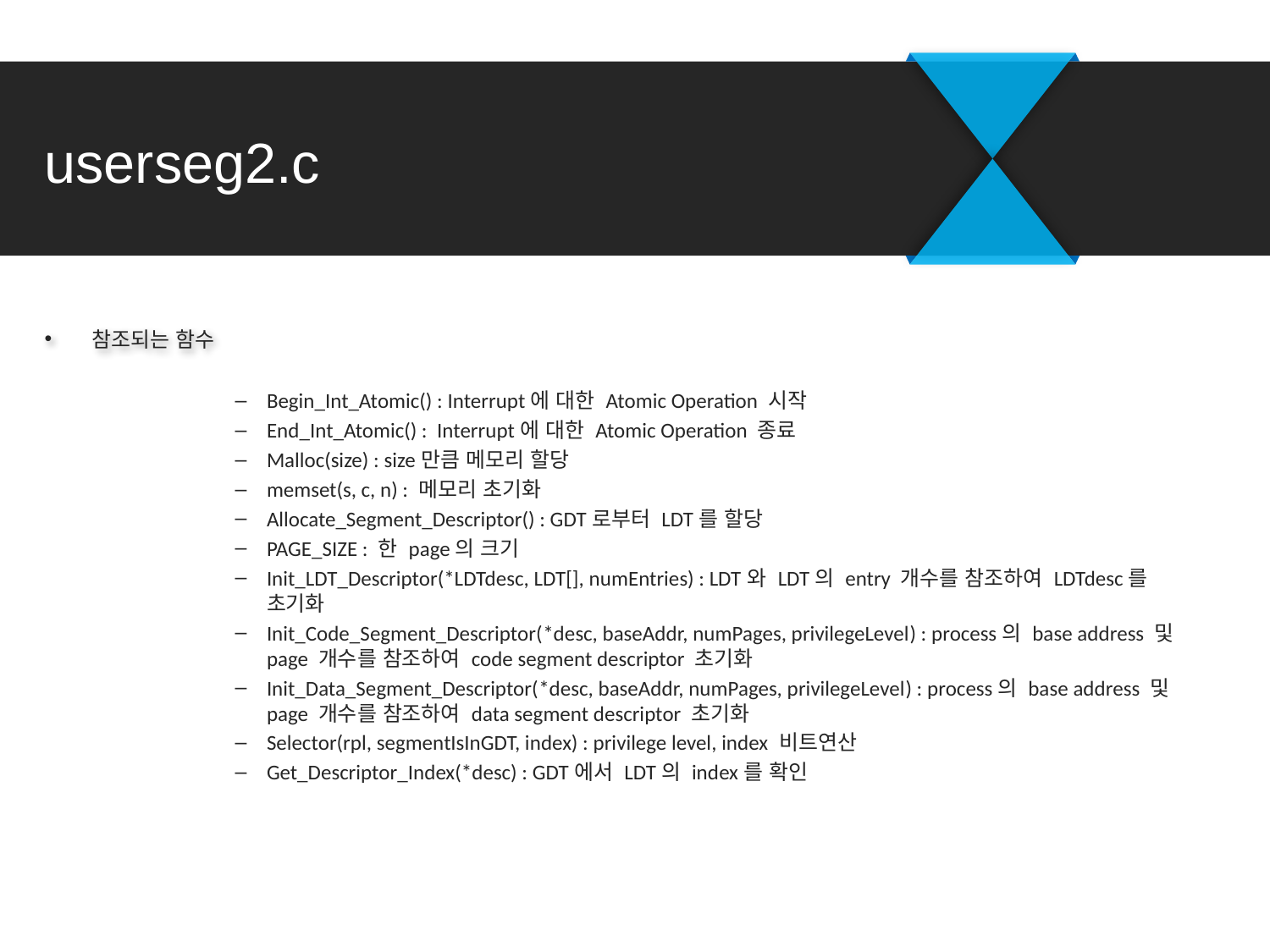

# userseg2.c
참조되는 함수
Begin_Int_Atomic() : Interrupt에 대한 Atomic Operation 시작
End_Int_Atomic() :  Interrupt에 대한 Atomic Operation 종료
Malloc(size) : size만큼 메모리 할당
memset(s, c, n) : 메모리 초기화
Allocate_Segment_Descriptor() : GDT로부터 LDT를 할당
PAGE_SIZE : 한 page의 크기
Init_LDT_Descriptor(*LDTdesc, LDT[], numEntries) : LDT와 LDT의 entry 개수를 참조하여 LDTdesc를 초기화
Init_Code_Segment_Descriptor(*desc, baseAddr, numPages, privilegeLevel) : process의 base address 및 page 개수를 참조하여 code segment descriptor 초기화
Init_Data_Segment_Descriptor(*desc, baseAddr, numPages, privilegeLevel) : process의 base address 및 page 개수를 참조하여 data segment descriptor 초기화
Selector(rpl, segmentIsInGDT, index) : privilege level, index 비트연산
Get_Descriptor_Index(*desc) : GDT에서 LDT의 index를 확인